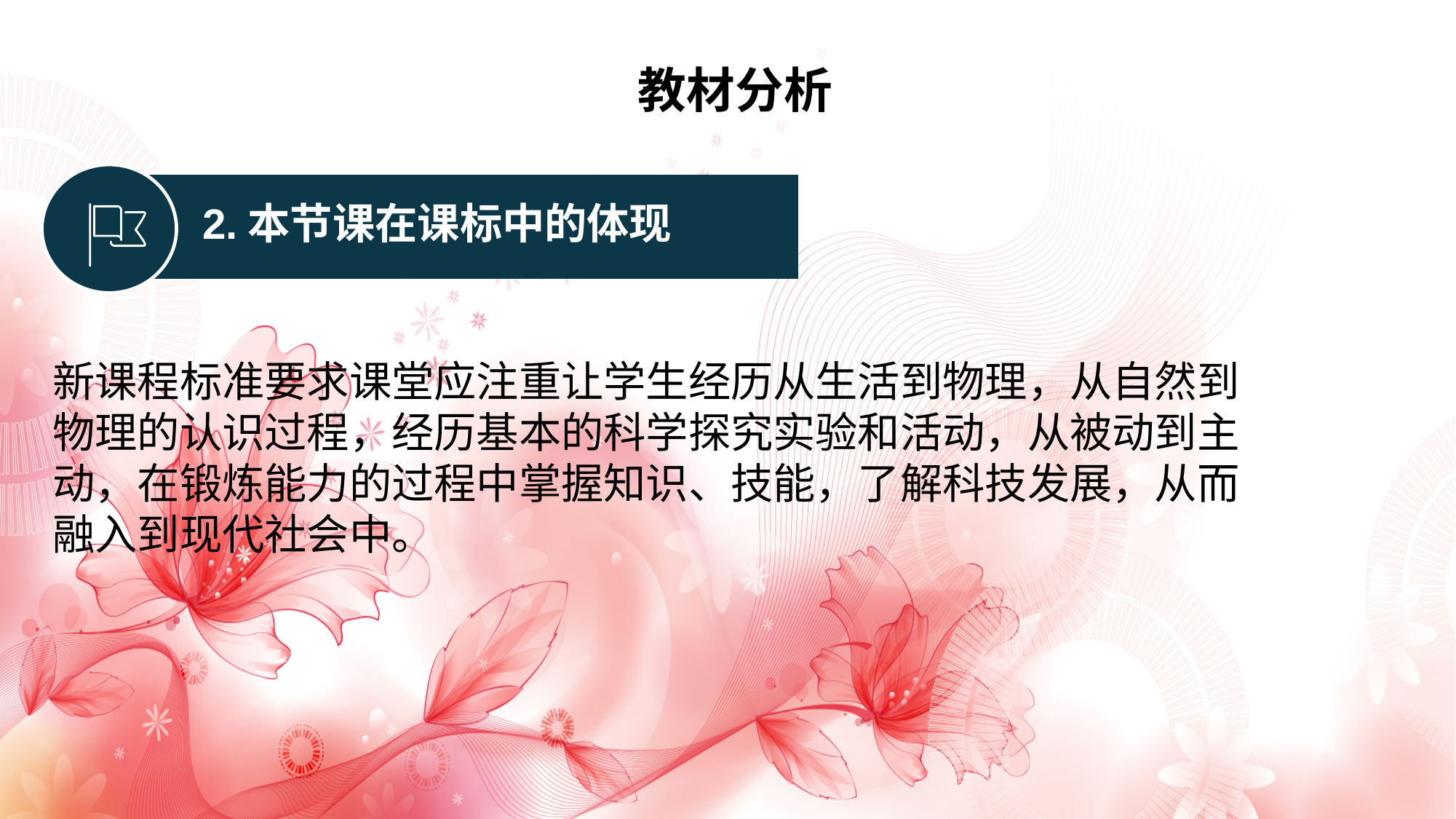

教材分析

2.本节课在课标中的体现
新课程标准要求课堂应注重让学生经历从生活到物理，从自然到物理的认识过程，经历基本的科学探究实验和活动，从被动到主动，在锻炼能力的过程中掌握知识、技能，了解科技发展，从而融入到现代社会中。